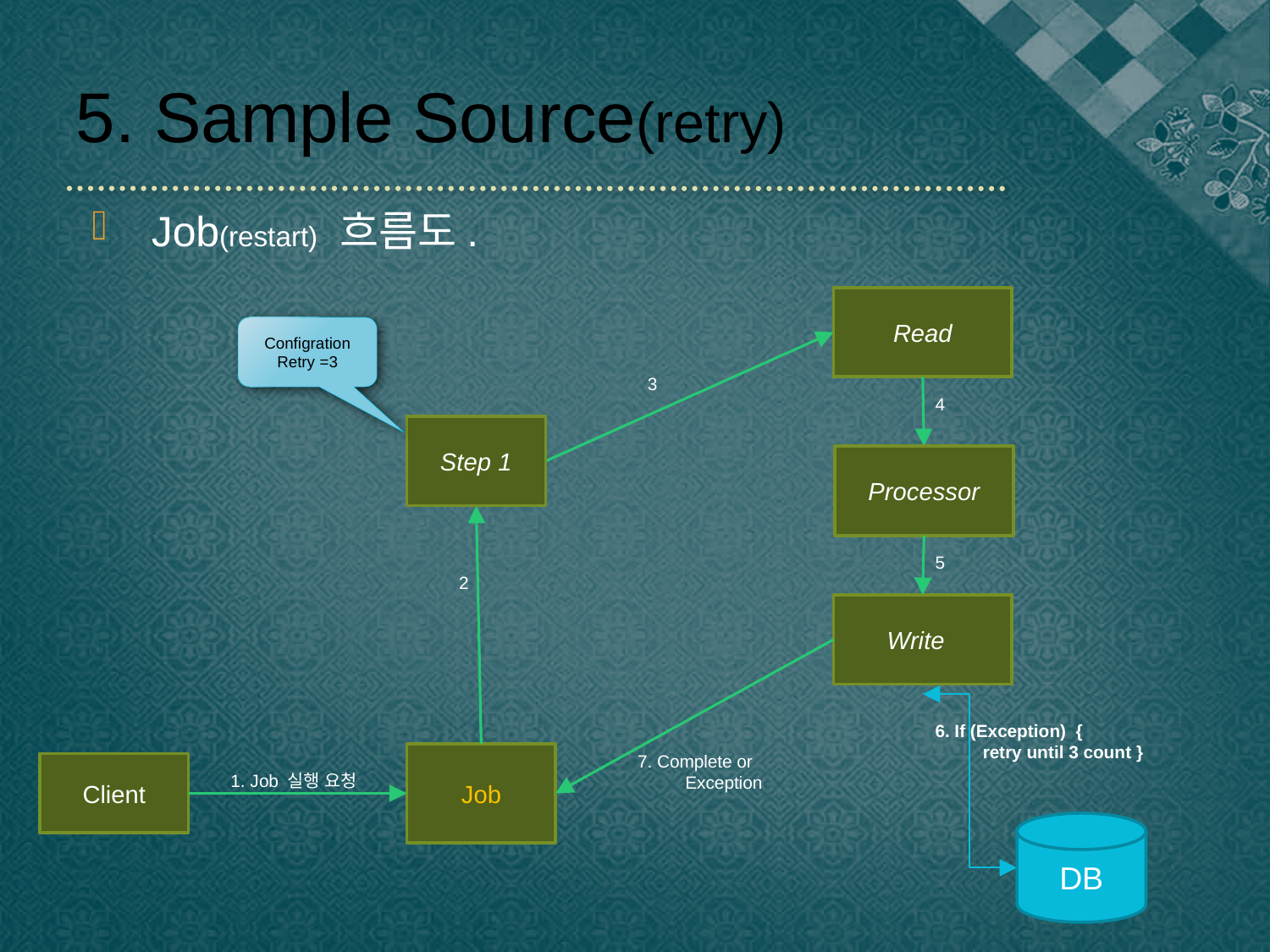

# 5. Sample Source(retry)
 Job(restart) 흐름도.

Read
Configration
Retry =3
3
4
Step 1
Processor
5
2
Write
6. If (Exception)  {
	retry until 3 count }
Job
7. Complete or Exception
Client
1. Job 실행 요청
DB